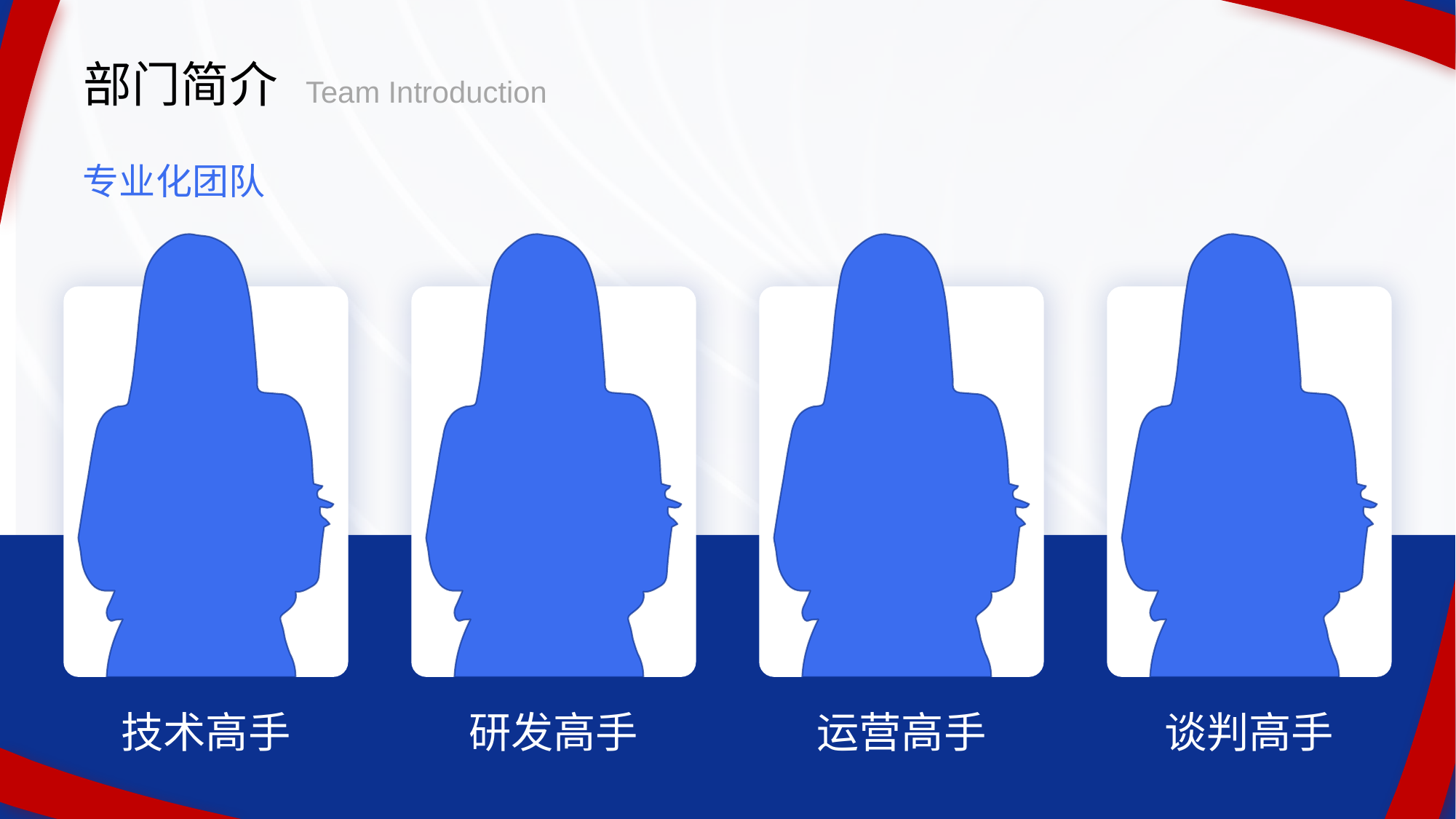

部门简介
Team Introduction
专业化团队

技术高手
研发高手
运营高手
谈判高手